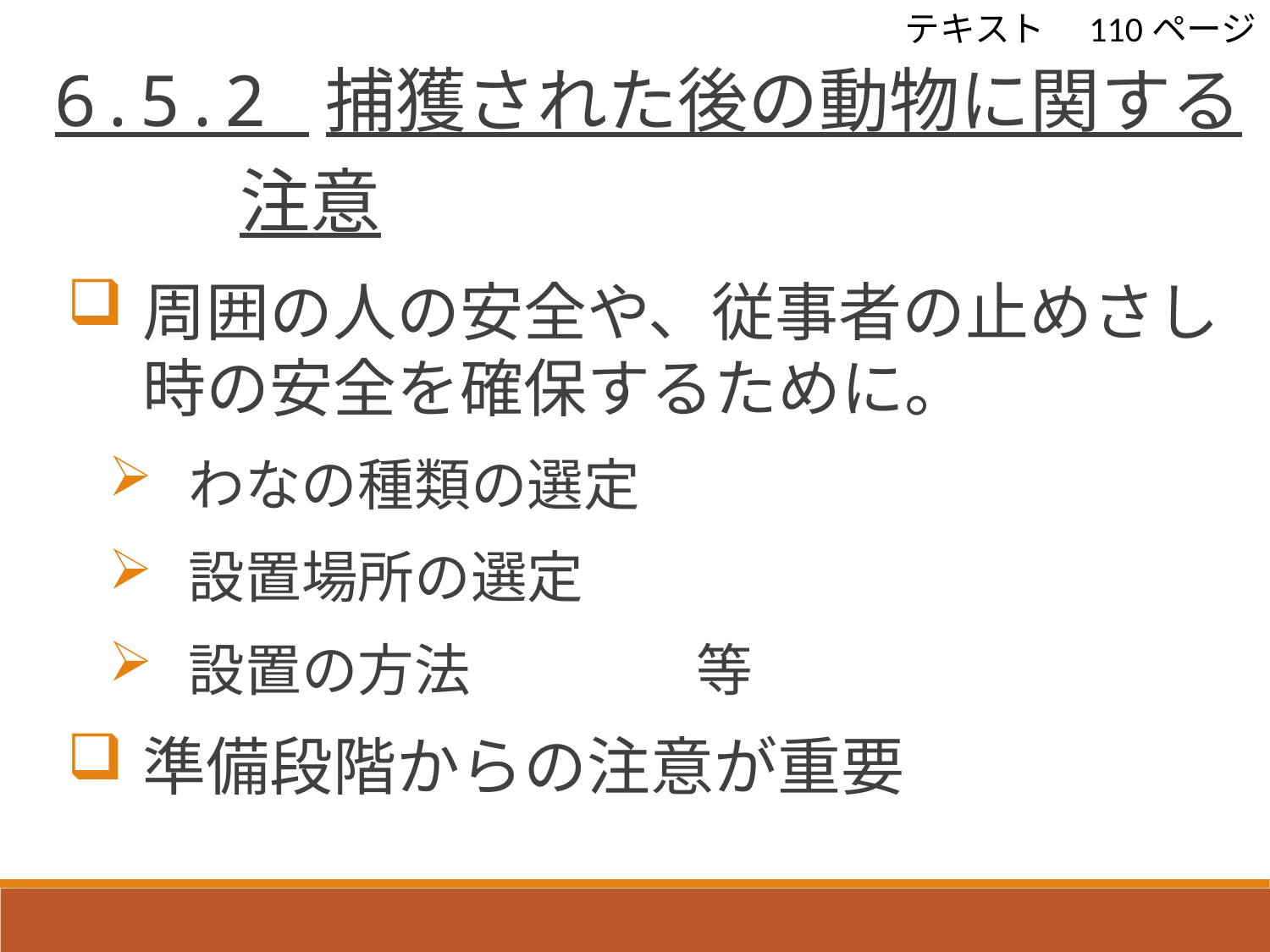

テキスト　110ページ
 6.5.2 捕獲された後の動物に関する
　　　 注意
周囲の人の安全や、従事者の止めさし時の安全を確保するために。
わなの種類の選定
設置場所の選定
設置の方法　　　　等
準備段階からの注意が重要